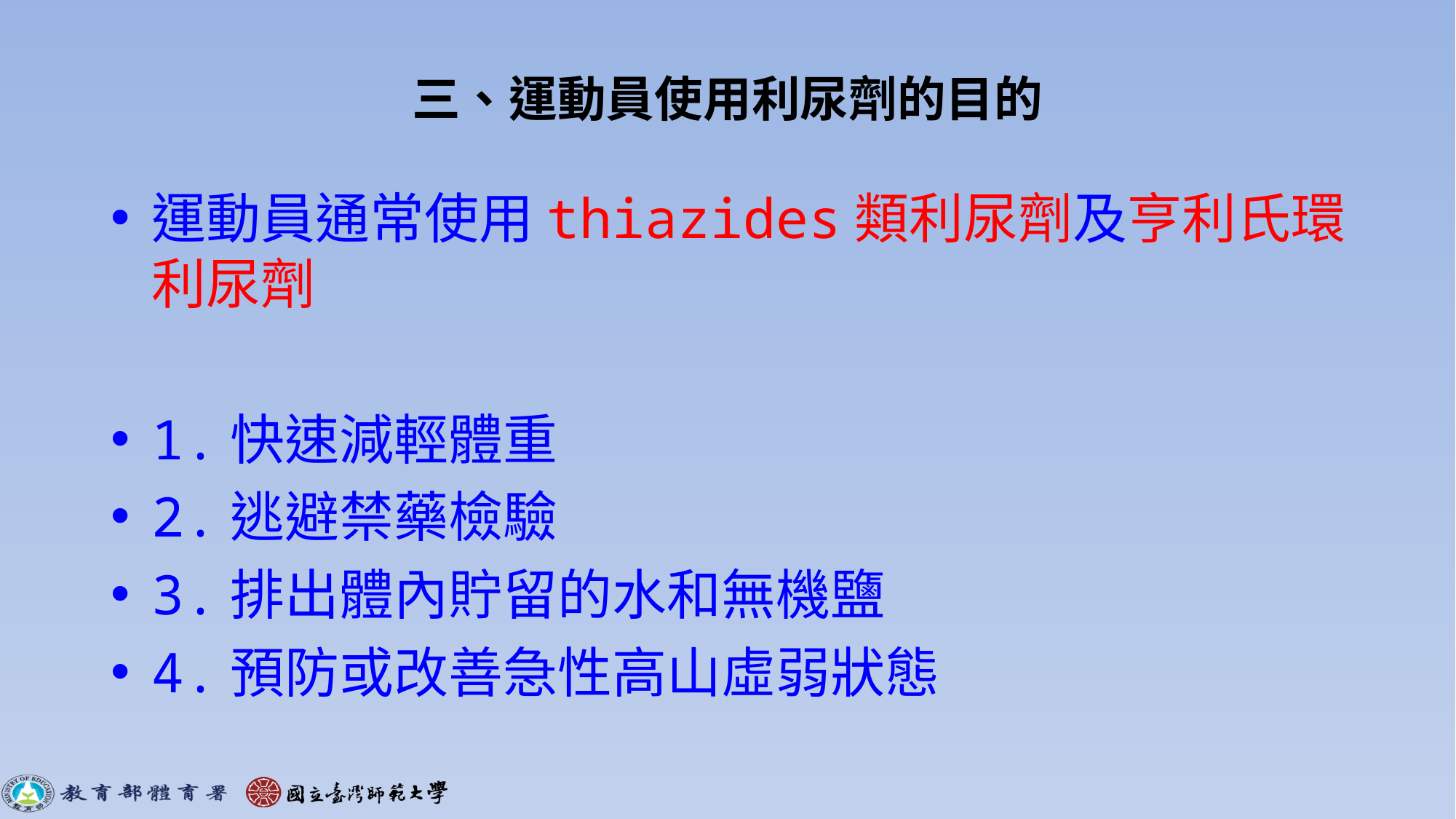

# 三、運動員使用利尿劑的目的
運動員通常使用thiazides類利尿劑及亨利氏環利尿劑

1.快速減輕體重
2.逃避禁藥檢驗
3.排出體內貯留的水和無機鹽
4.預防或改善急性高山虛弱狀態